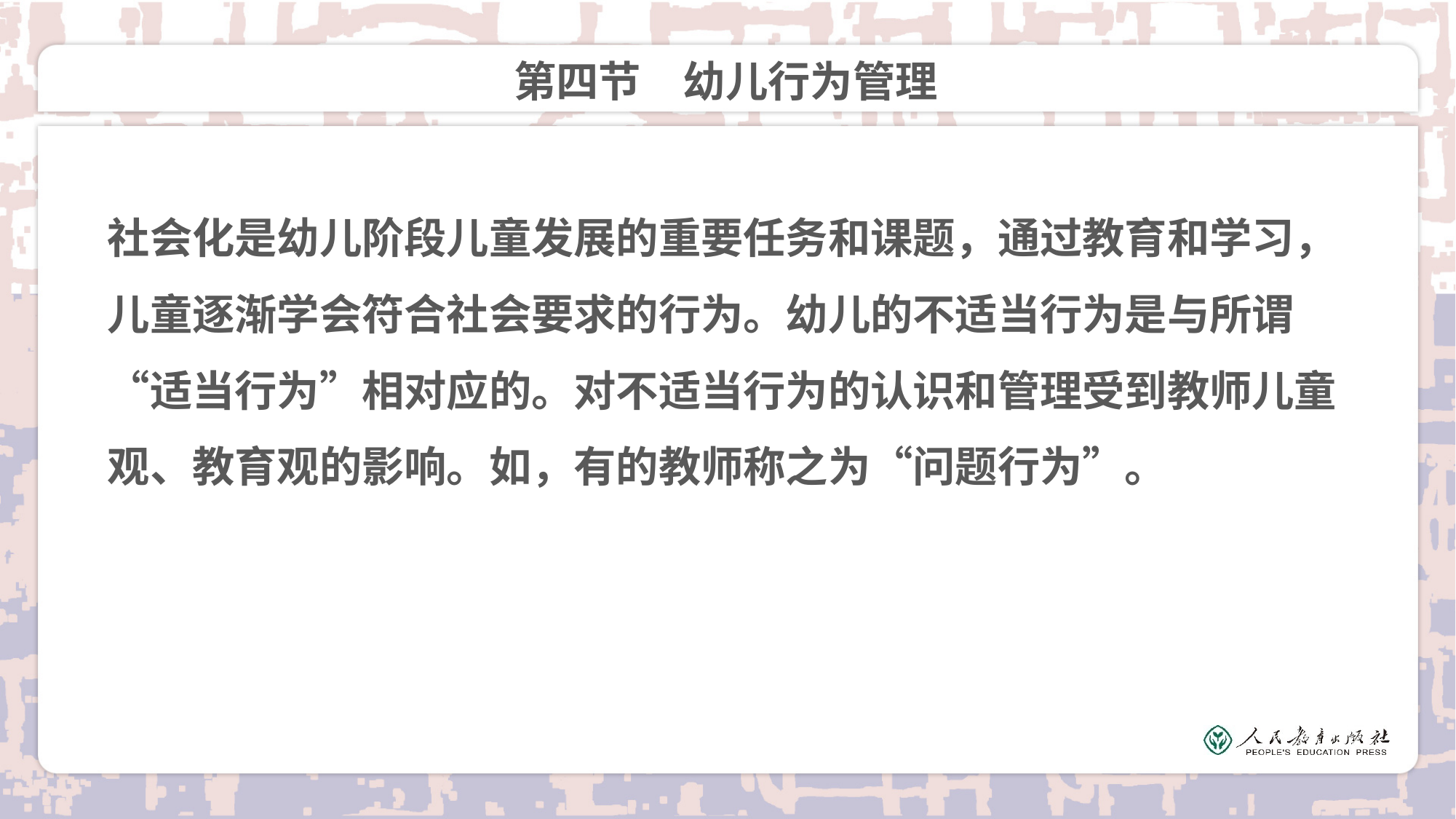

# 第四节　幼儿行为管理
社会化是幼儿阶段儿童发展的重要任务和课题，通过教育和学习，儿童逐渐学会符合社会要求的行为。幼儿的不适当行为是与所谓“适当行为”相对应的。对不适当行为的认识和管理受到教师儿童观、教育观的影响。如，有的教师称之为“问题行为”。